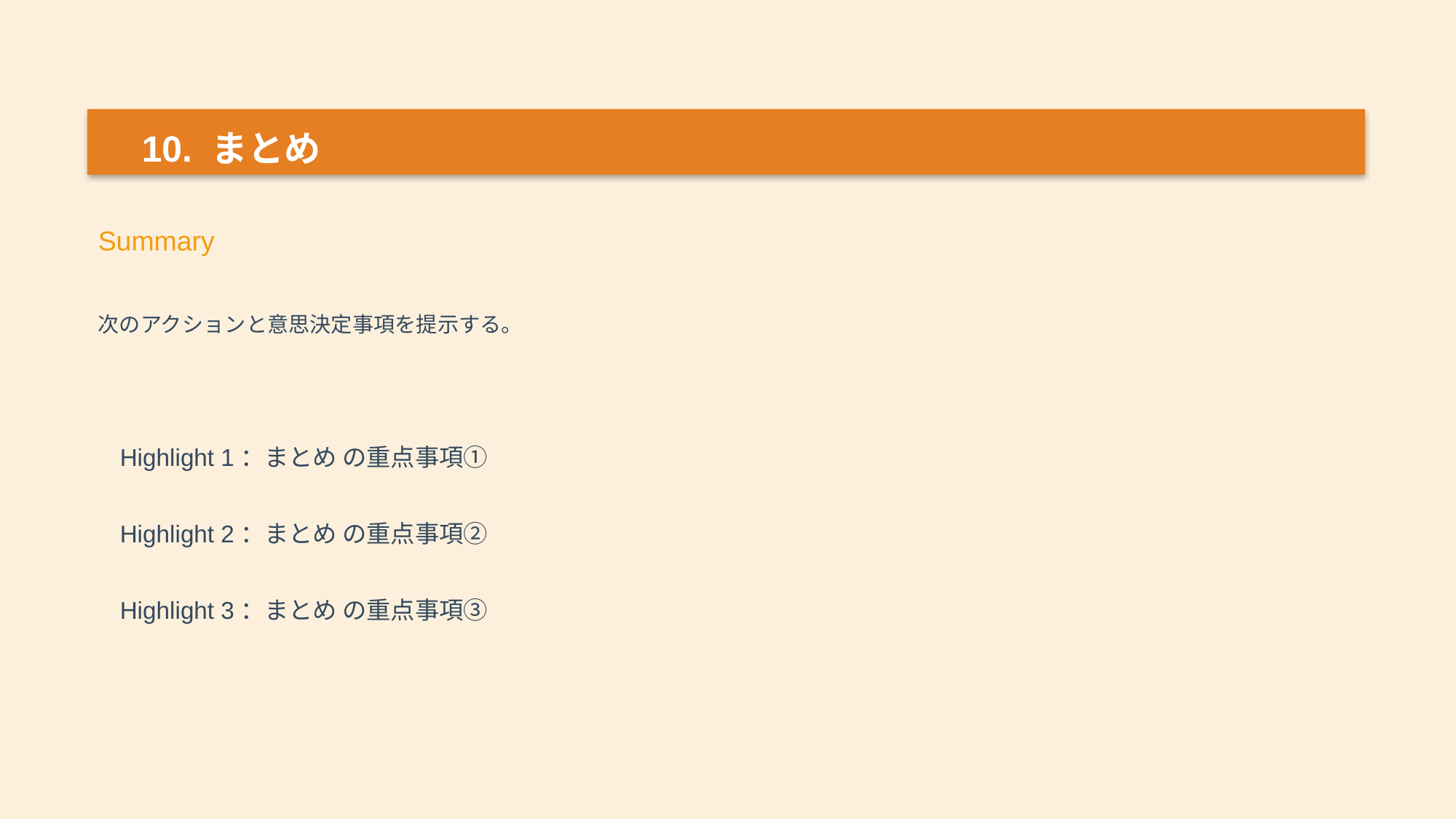

10. まとめ
Summary
次のアクションと意思決定事項を提示する。
Highlight 1：まとめ の重点事項①
Highlight 2：まとめ の重点事項②
Highlight 3：まとめ の重点事項③